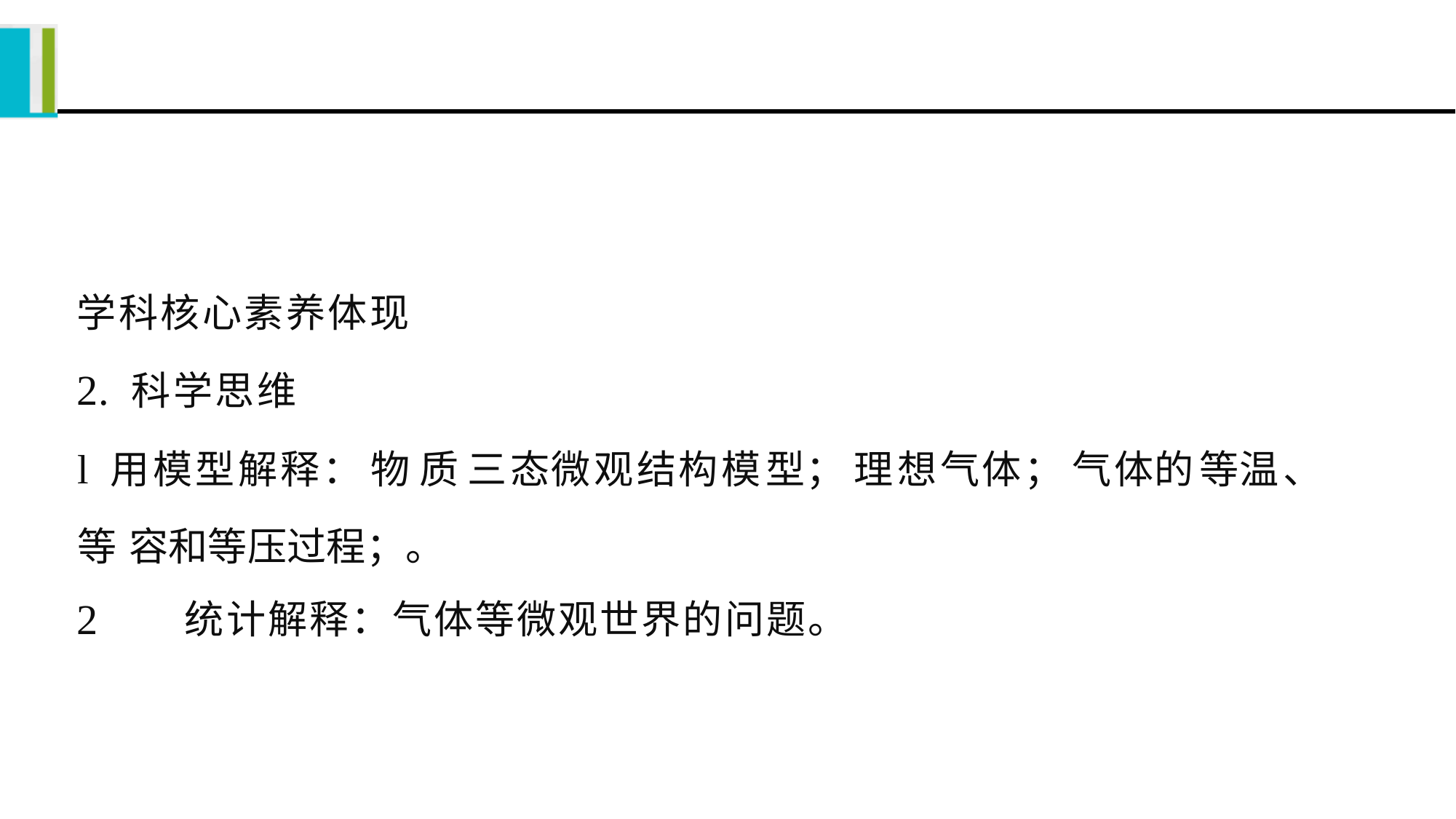

#
学科核心素养体现
2. 科学思维
l 用模型解释： 物 质 三态微观结构模型； 理想气体； 气体的等温、 等 容和等压过程；。
2
统计解释：气体等微观世界的问题。